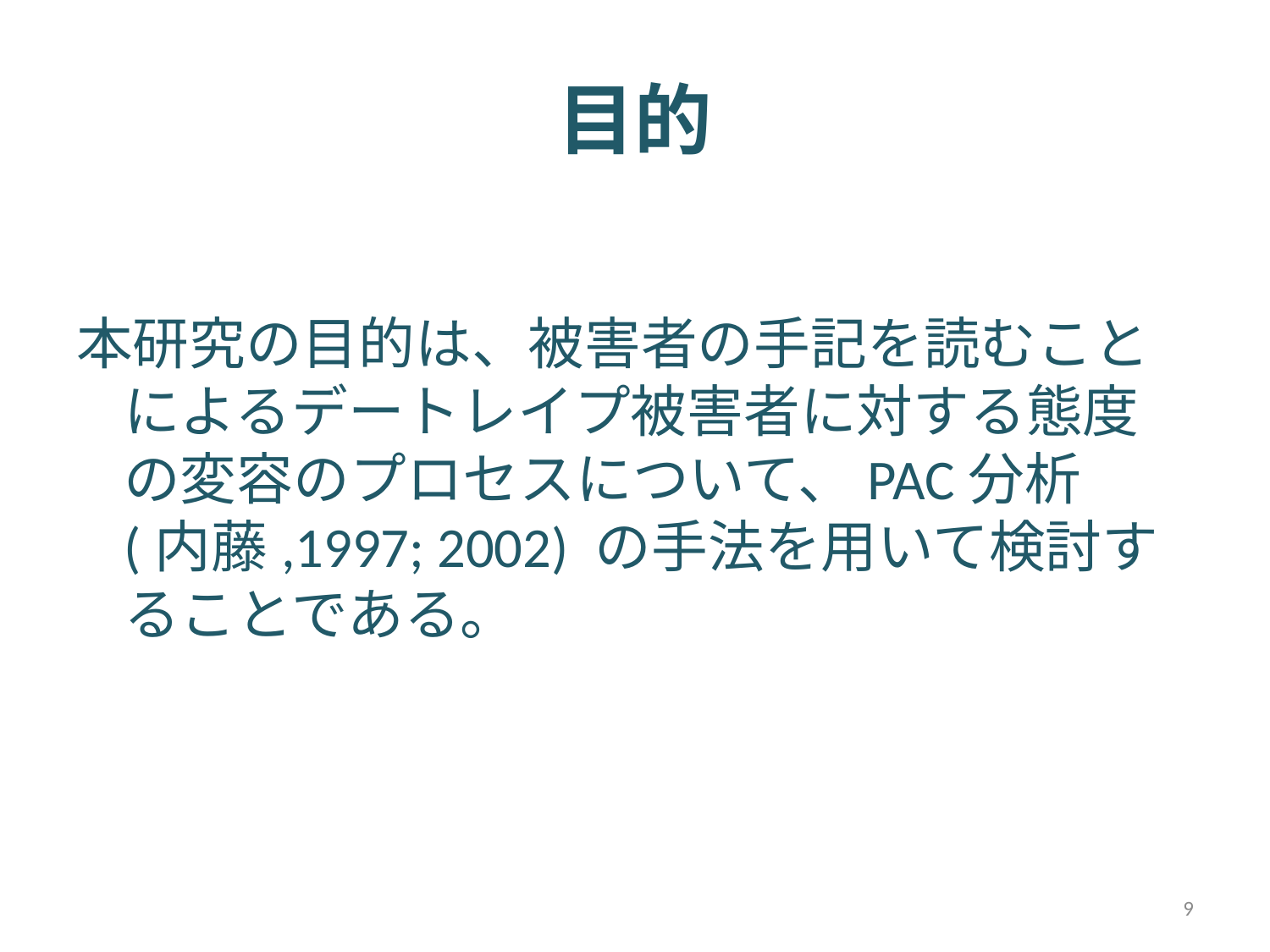

# 目的

本研究の目的は、被害者の手記を読むことによるデートレイプ被害者に対する態度の変容のプロセスについて、PAC分析 (内藤,1997; 2002) の手法を用いて検討することである。
9